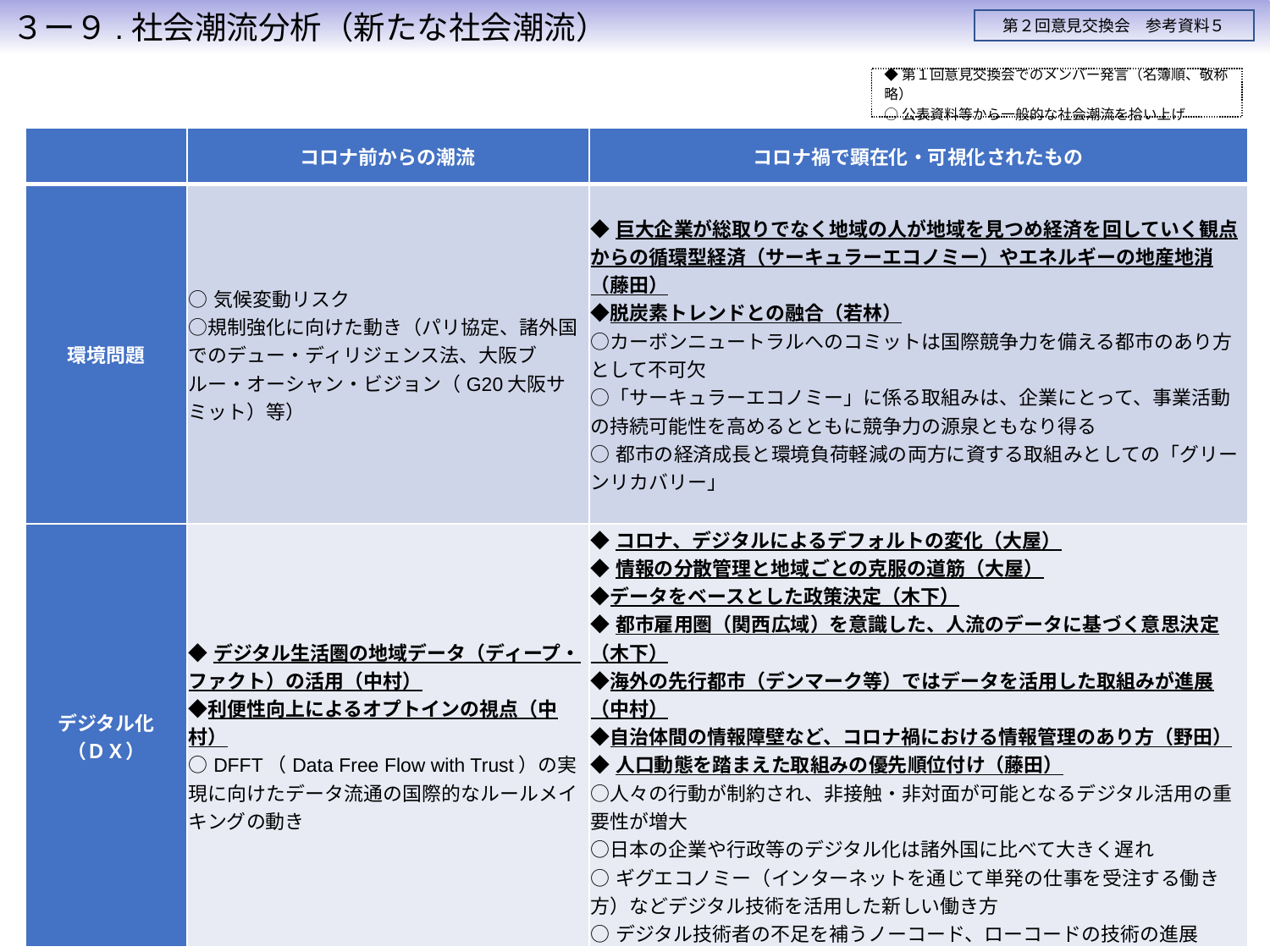

３ー９.社会潮流分析（新たな社会潮流）
第２回意見交換会　参考資料５
◆第１回意見交換会でのメンバー発言（名簿順、敬称略）
○公表資料等から一般的な社会潮流を拾い上げ
|  | コロナ前からの潮流 | コロナ禍で顕在化・可視化されたもの |
| --- | --- | --- |
| 環境問題 | ○気候変動リスク ○規制強化に向けた動き（パリ協定、諸外国でのデュー・ディリジェンス法、大阪ブルー・オーシャン・ビジョン（G20大阪サミット）等） | ◆巨大企業が総取りでなく地域の人が地域を見つめ経済を回していく観点からの循環型経済（サーキュラーエコノミー）やエネルギーの地産地消（藤田） ◆脱炭素トレンドとの融合（若林） ○カーボンニュートラルへのコミットは国際競争力を備える都市のあり方として不可欠 ○「サーキュラーエコノミー」に係る取組みは、企業にとって、事業活動の持続可能性を高めるとともに競争力の源泉ともなり得る ○都市の経済成長と環境負荷軽減の両方に資する取組みとしての「グリーンリカバリー」 |
| デジタル化 （ＤＸ） | ◆デジタル生活圏の地域データ（ディープ・ファクト）の活用（中村） ◆利便性向上によるオプトインの視点（中村） ○DFFT（Data Free Flow with Trust）の実現に向けたデータ流通の国際的なルールメイキングの動き | ◆コロナ、デジタルによるデフォルトの変化（大屋） ◆情報の分散管理と地域ごとの克服の道筋（大屋） ◆データをベースとした政策決定（木下） ◆都市雇用圏（関西広域）を意識した、人流のデータに基づく意思決定（木下） ◆海外の先行都市（デンマーク等）ではデータを活用した取組みが進展（中村） ◆自治体間の情報障壁など、コロナ禍における情報管理のあり方（野田） ◆人口動態を踏まえた取組みの優先順位付け（藤田） ○人々の行動が制約され、非接触・非対面が可能となるデジタル活用の重要性が増大 ○日本の企業や行政等のデジタル化は諸外国に比べて大きく遅れ ○ギグエコノミー（インターネットを通じて単発の仕事を受注する働き方）などデジタル技術を活用した新しい働き方 ○デジタル技術者の不足を補うノーコード、ローコードの技術の進展 |